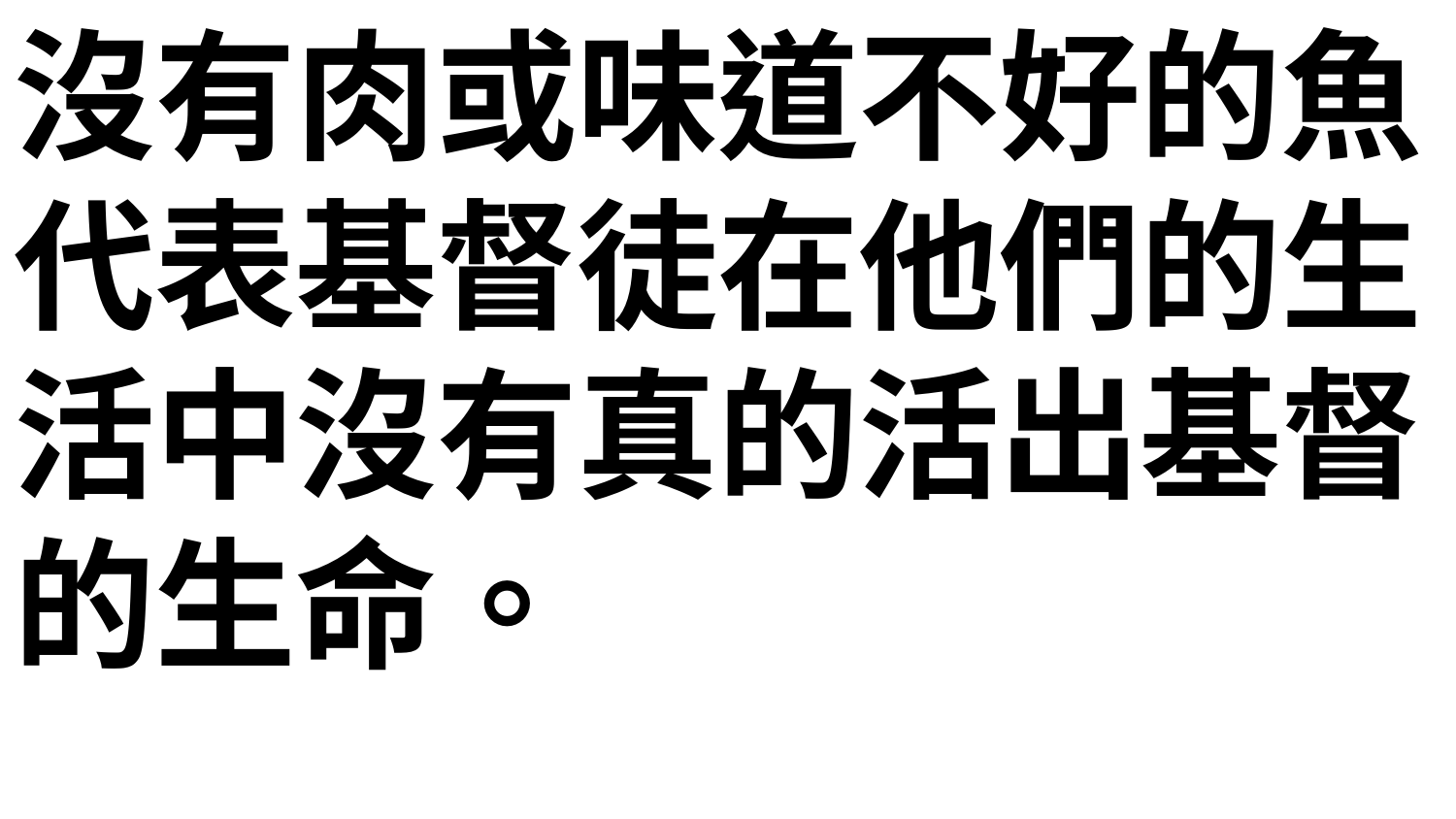

沒有肉或味道不好的魚代表基督徒在他們的生活中沒有真的活出基督的生命。